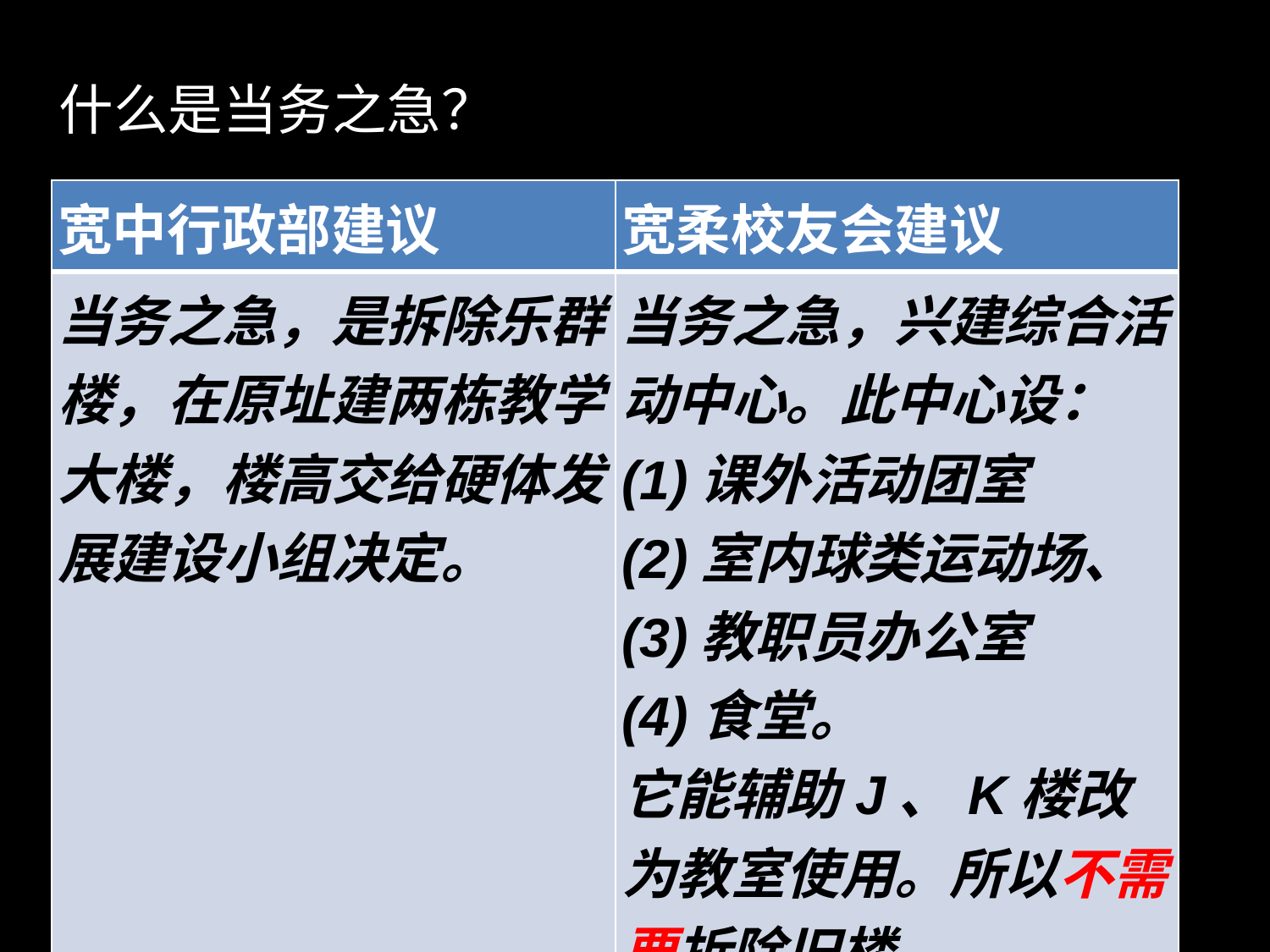

什么是当务之急？
| 宽中行政部建议 | 宽柔校友会建议 |
| --- | --- |
| 当务之急，是拆除乐群楼，在原址建两栋教学大楼，楼高交给硬体发展建设小组决定。 | 当务之急，兴建综合活动中心。此中心设： (1)课外活动团室 (2)室内球类运动场、(3)教职员办公室 (4)食堂。 它能辅助J、K楼改为教室使用。所以不需要拆除旧楼。 |